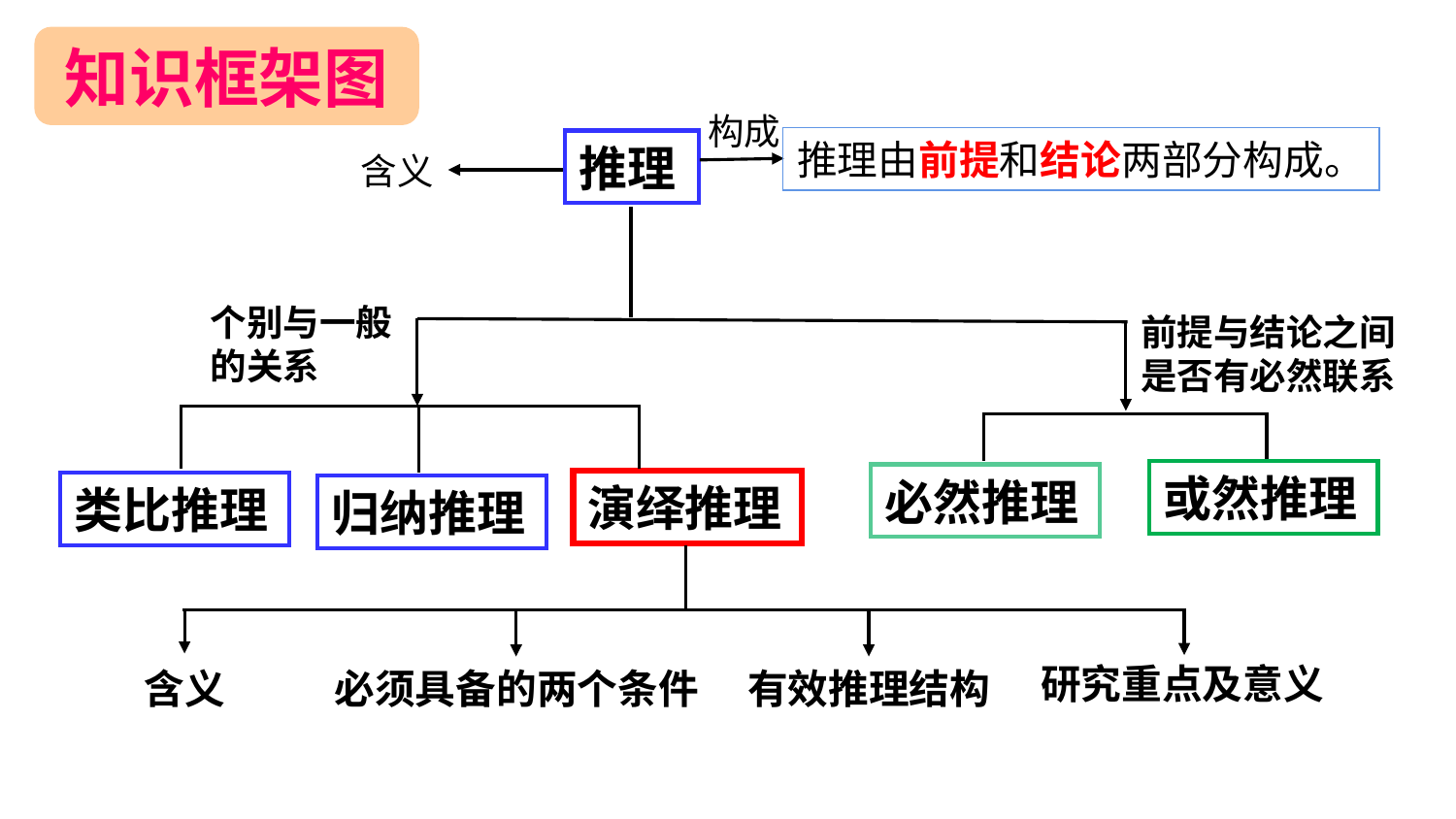

知识框架图
构成
推理由前提和结论两部分构成。
推理
含义
个别与一般
的关系
前提与结论之间是否有必然联系
或然推理
必然推理
演绎推理
类比推理
归纳推理
研究重点及意义
含义
必须具备的两个条件
有效推理结构